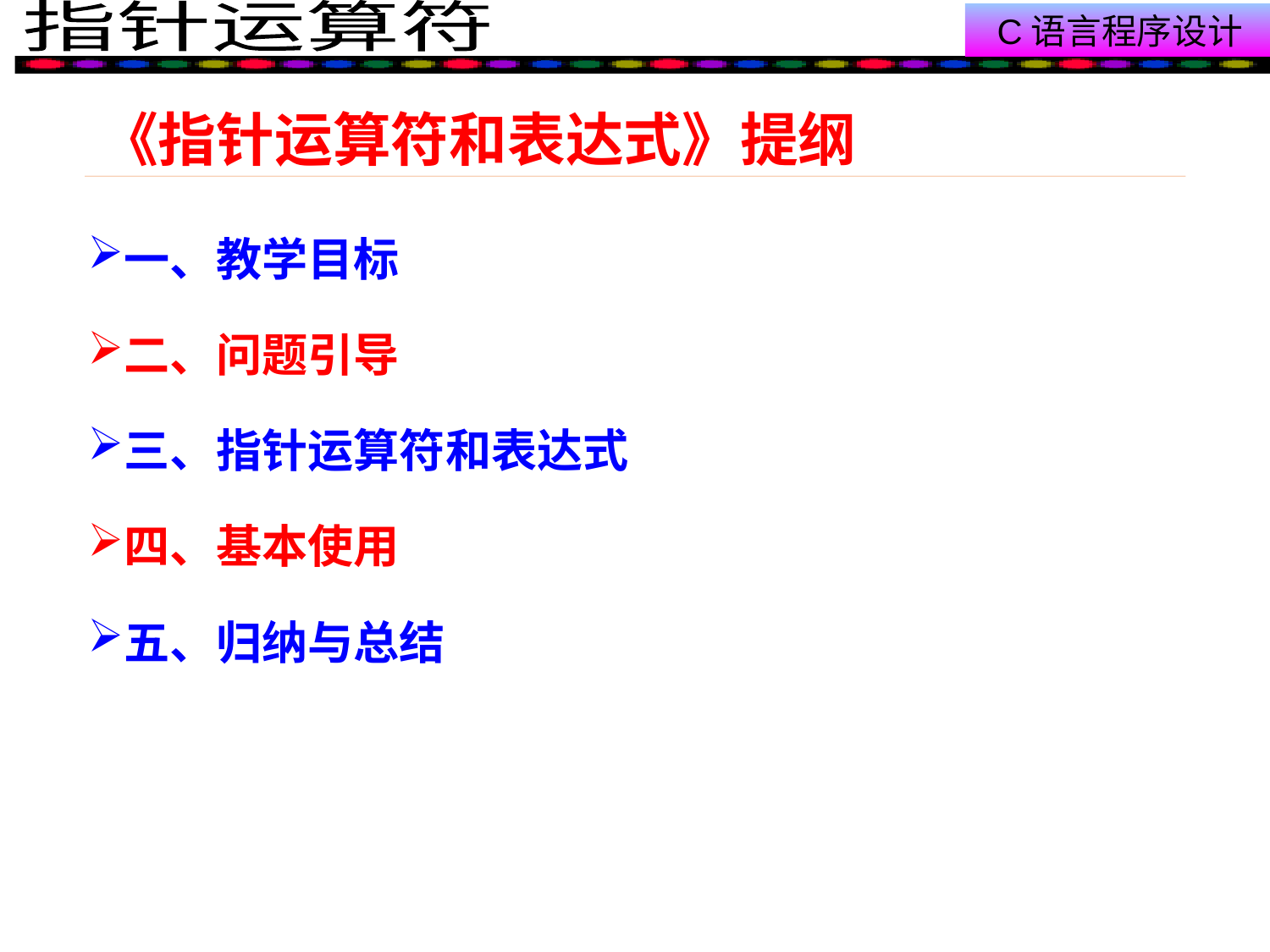

# 《指针运算符和表达式》提纲
一、教学目标
二、问题引导
三、指针运算符和表达式
四、基本使用
五、归纳与总结